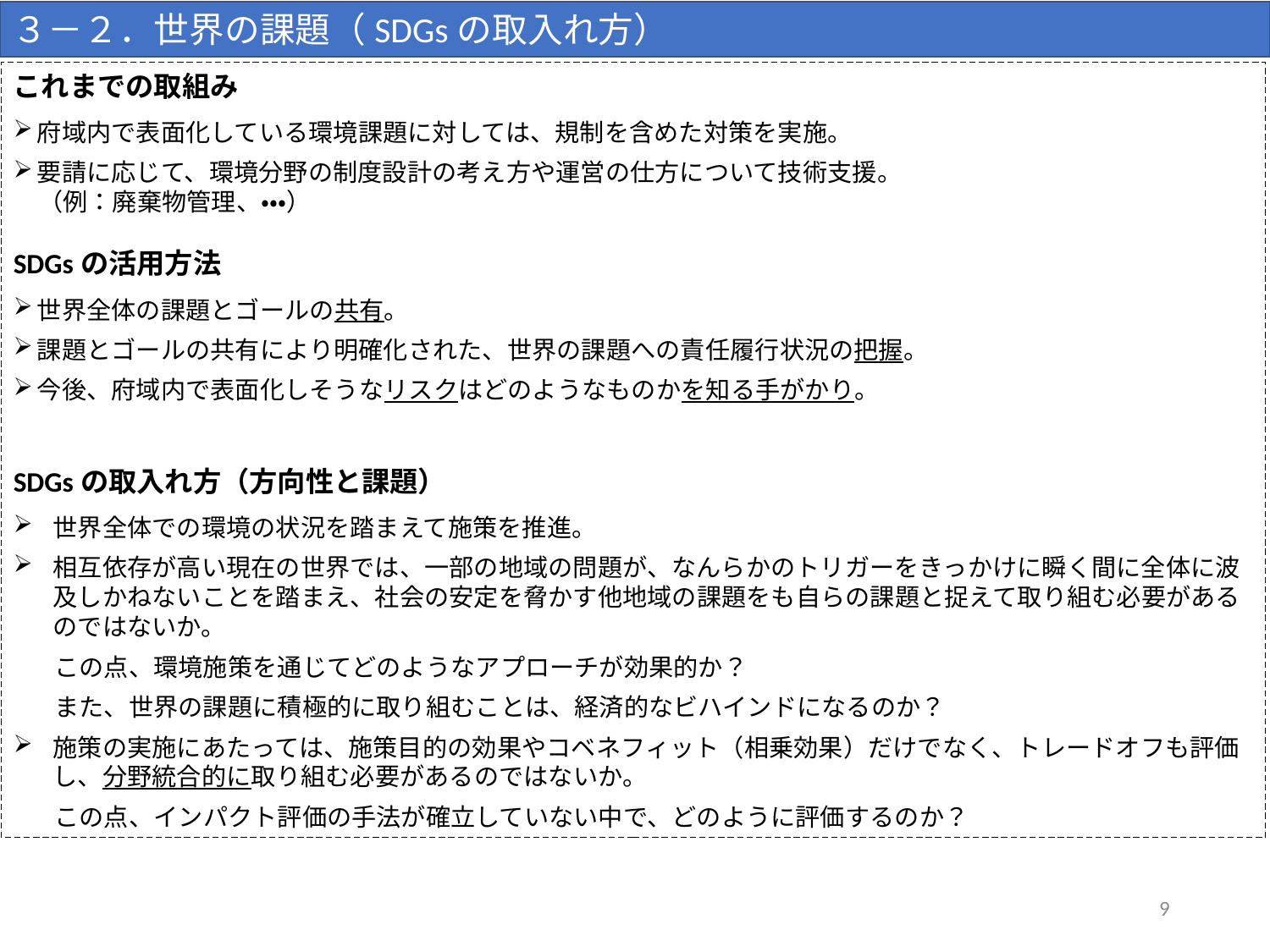

３－２．世界の課題（SDGsの取入れ方）
これまでの取組み

府域内で表面化している環境課題に対しては、規制を含めた対策を実施。

要請に応じて、環境分野の制度設計の考え方や運営の仕方について技術支援。
　（例：廃棄物管理、・・・）

SDGsの活用方法

世界全体の課題とゴールの共有。

課題とゴールの共有により明確化された、世界の課題への責任履行状況の把握。

今後、府域内で表面化しそうなリスクはどのようなものかを知る手がかり。

SDGsの取入れ方（方向性と課題）

世界全体での環境の状況を踏まえて施策を推進。
相互依存が高い現在の世界では、一部の地域の問題が、なんらかのトリガーをきっかけに瞬く間に全体に波及しかねないことを踏まえ、社会の安定を脅かす他地域の課題をも自らの課題と捉えて取り組む必要があるのではないか。
　   この点、環境施策を通じてどのようなアプローチが効果的か？
　   また、世界の課題に積極的に取り組むことは、経済的なビハインドになるのか？
施策の実施にあたっては、施策目的の効果やコベネフィット（相乗効果）だけでなく、トレードオフも評価し、分野統合的に取り組む必要があるのではないか。
　   この点、インパクト評価の手法が確立していない中で、どのように評価するのか？
9